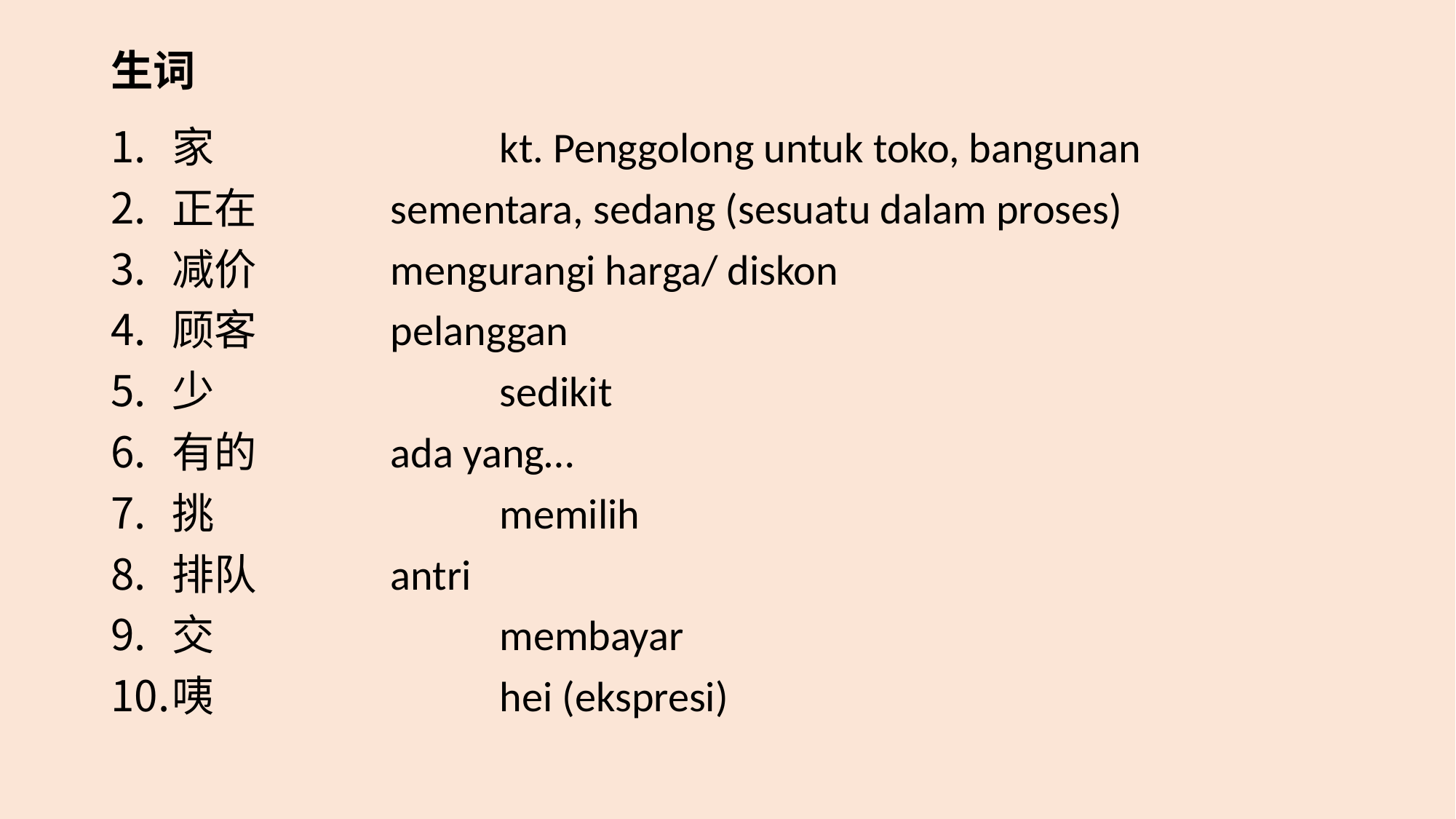

# 生词
家			kt. Penggolong untuk toko, bangunan
正在		sementara, sedang (sesuatu dalam proses)
减价		mengurangi harga/ diskon
顾客		pelanggan
少			sedikit
有的		ada yang…
挑			memilih
排队		antri
交			membayar
咦			hei (ekspresi)